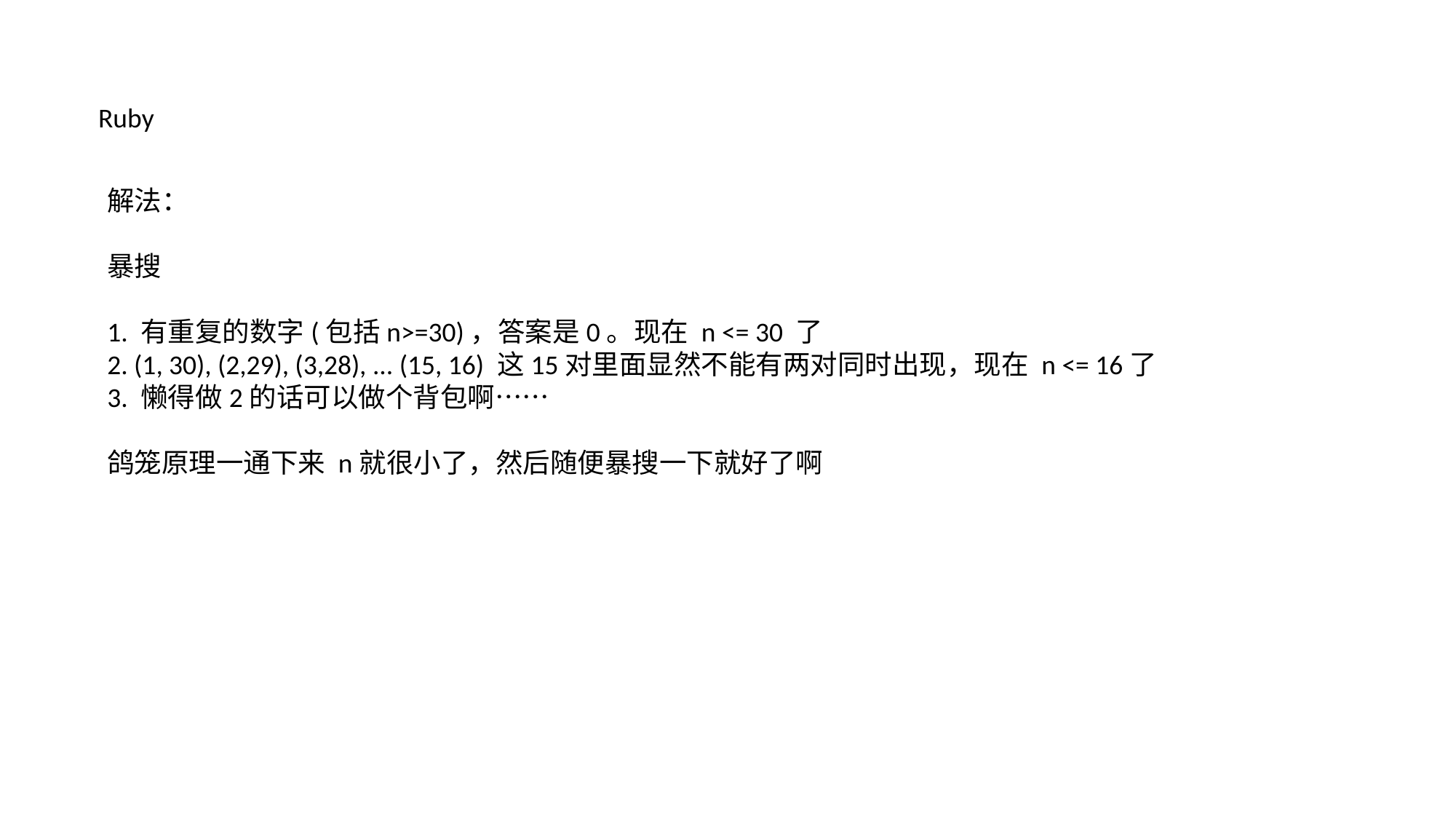

Ruby
解法：

暴搜

1. 有重复的数字(包括n>=30)，答案是0。现在 n <= 30 了
2. (1, 30), (2,29), (3,28), ... (15, 16) 这15对里面显然不能有两对同时出现，现在 n <= 16了
3. 懒得做2的话可以做个背包啊……

鸽笼原理一通下来 n就很小了，然后随便暴搜一下就好了啊